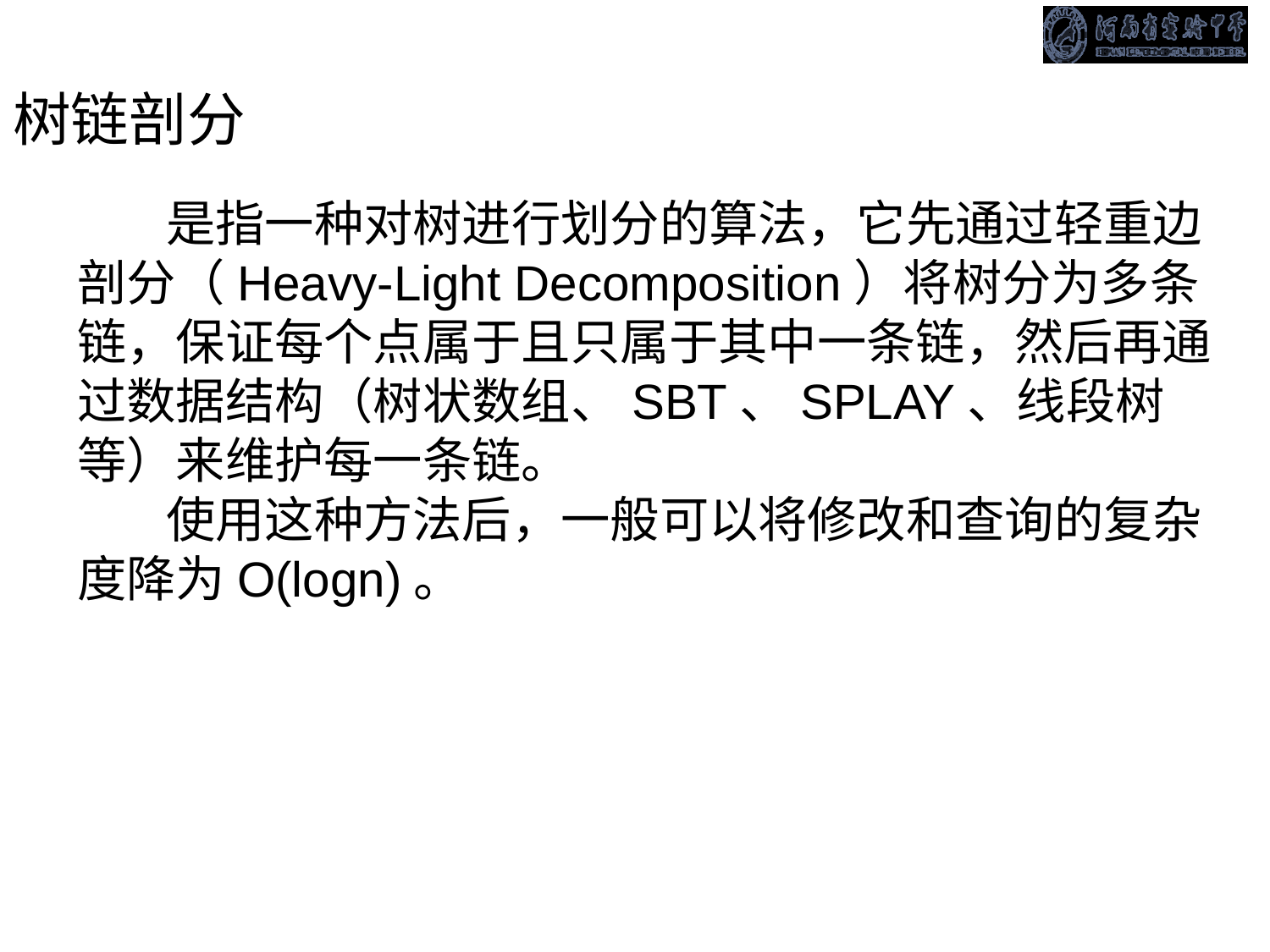

树链剖分
       是指一种对树进行划分的算法，它先通过轻重边剖分（Heavy-Light Decomposition）将树分为多条链，保证每个点属于且只属于其中一条链，然后再通过数据结构（树状数组、SBT、SPLAY、线段树等）来维护每一条链。
       使用这种方法后，一般可以将修改和查询的复杂度降为O(logn)。